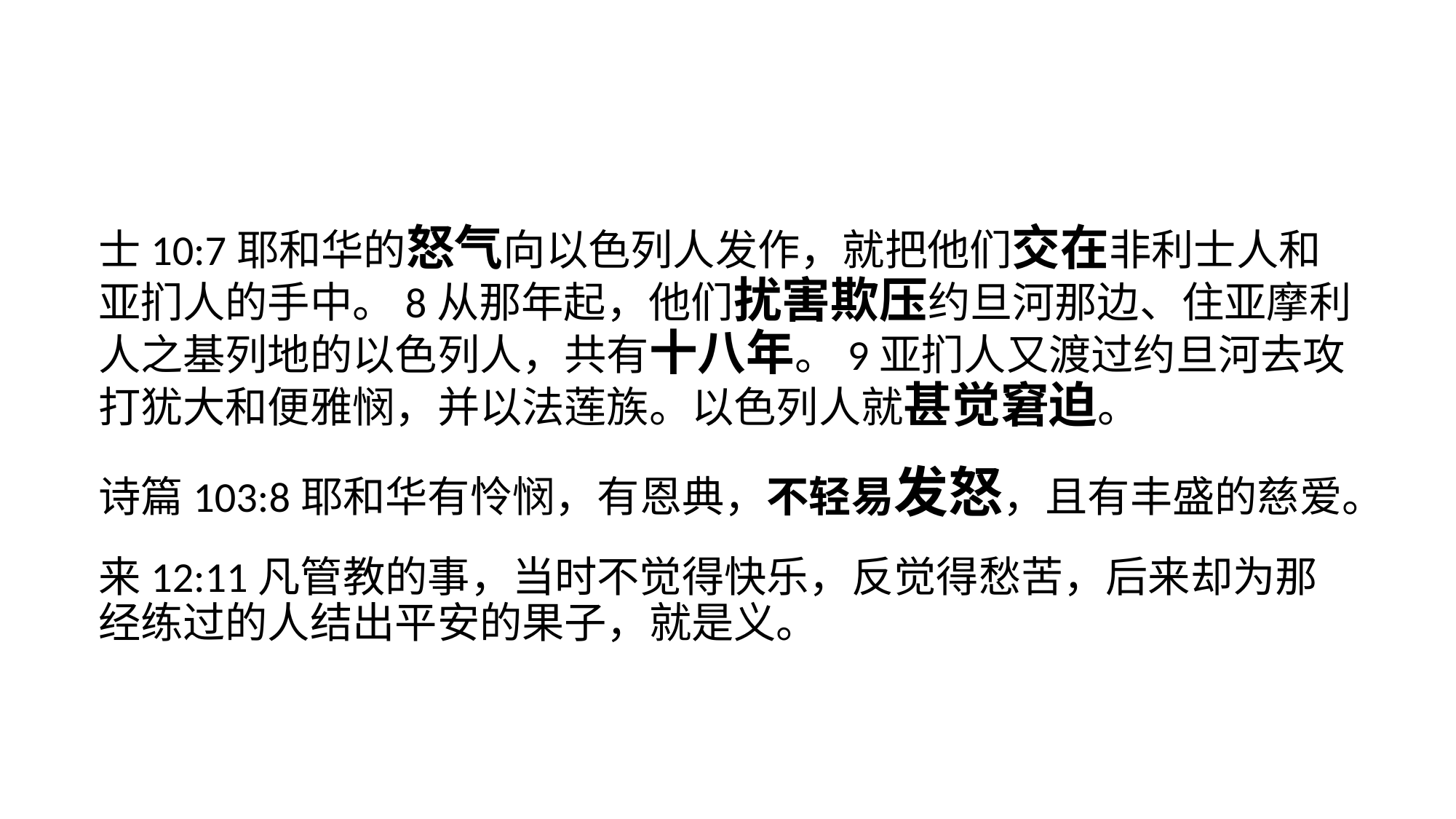

士10:7耶和华的怒气向以色列人发作，就把他们交在非利士人和亚扪人的手中。8从那年起，他们扰害欺压约旦河那边、住亚摩利人之基列地的以色列人，共有十八年。9亚扪人又渡过约旦河去攻打犹大和便雅悯，并以法莲族。以色列人就甚觉窘迫。

诗篇103:8耶和华有怜悯，有恩典，不轻易发怒，且有丰盛的慈爱。

来12:11凡管教的事，当时不觉得快乐，反觉得愁苦，后来却为那经练过的人结出平安的果子，就是义。